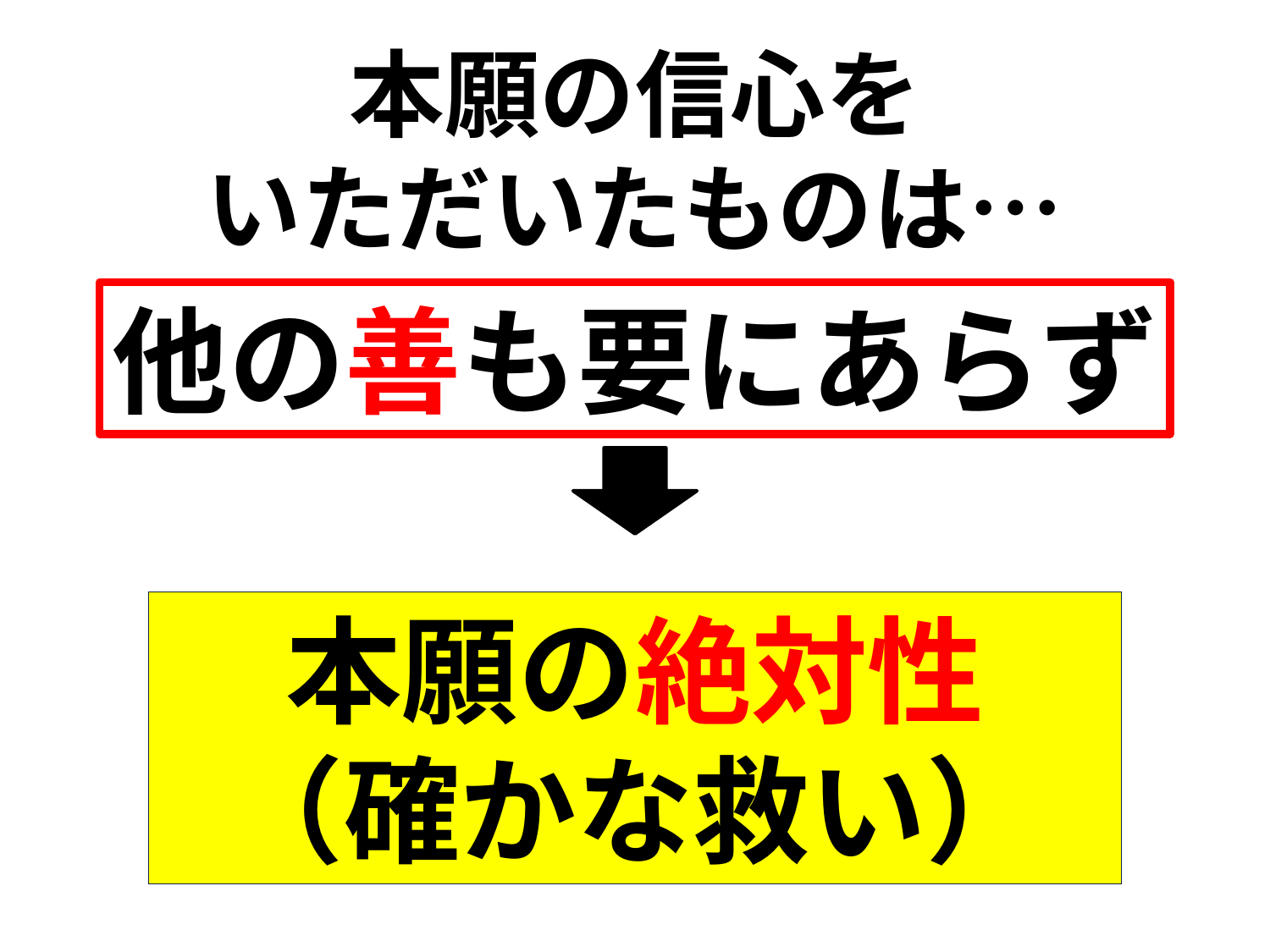

本願の信心を
いただいたものは…
他の善も要にあらず

本願の絶対性
（確かな救い）